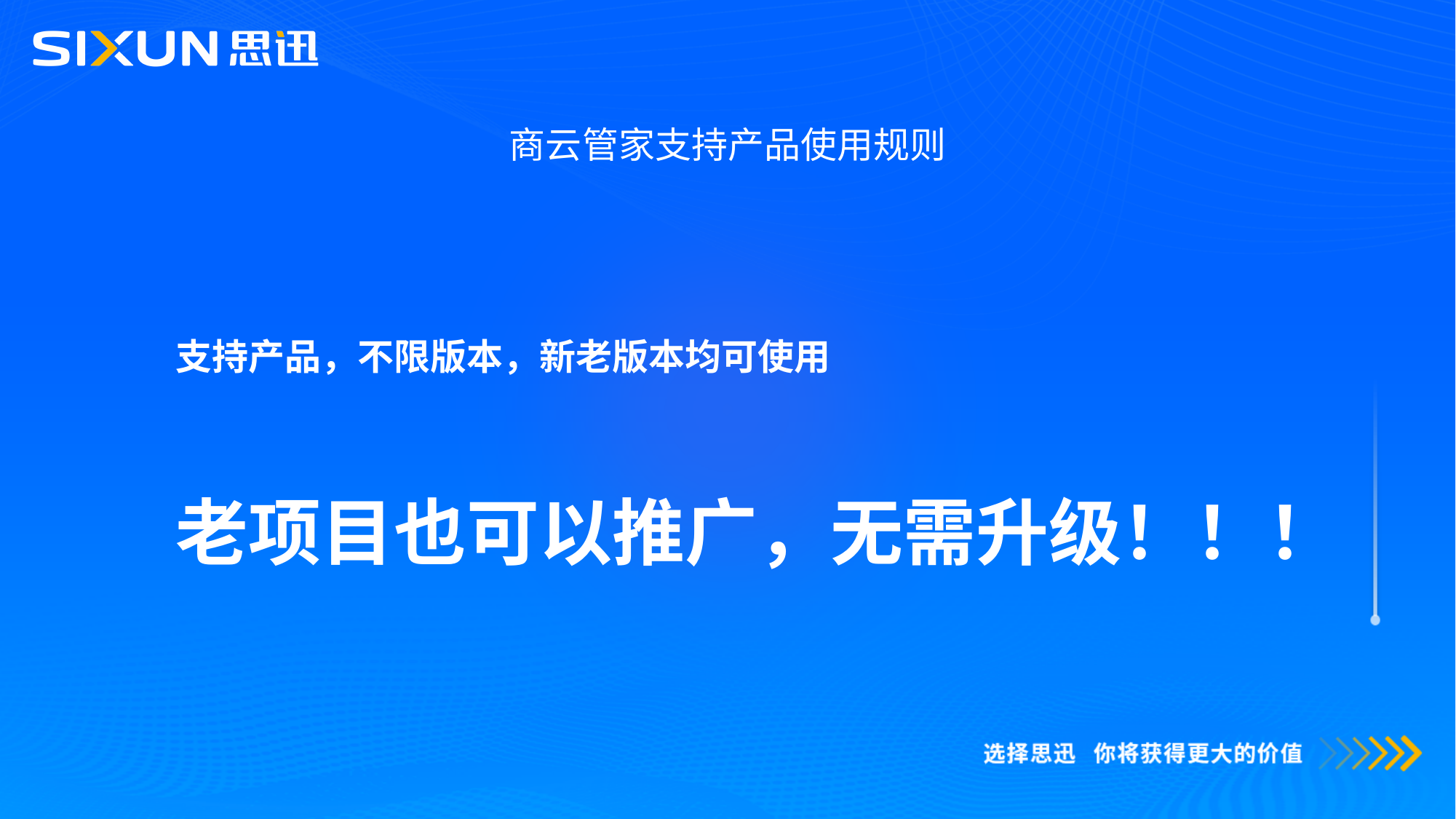

商云管家支持产品使用规则
支持产品，不限版本，新老版本均可使用

老项目也可以推广，无需升级！！！